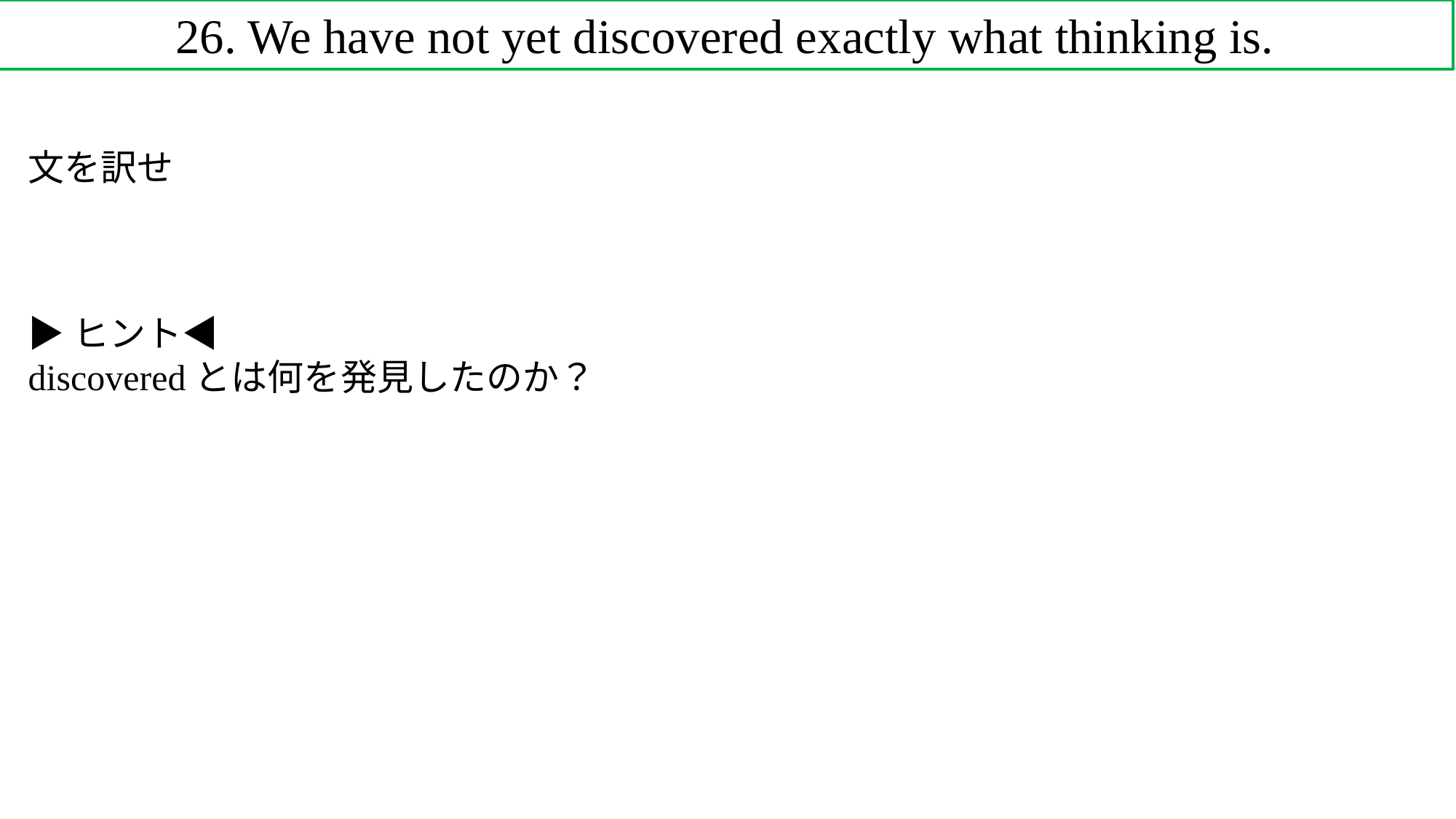

26. We have not yet discovered exactly what thinking is.
文を訳せ
▶ヒント◀
discoveredとは何を発見したのか？